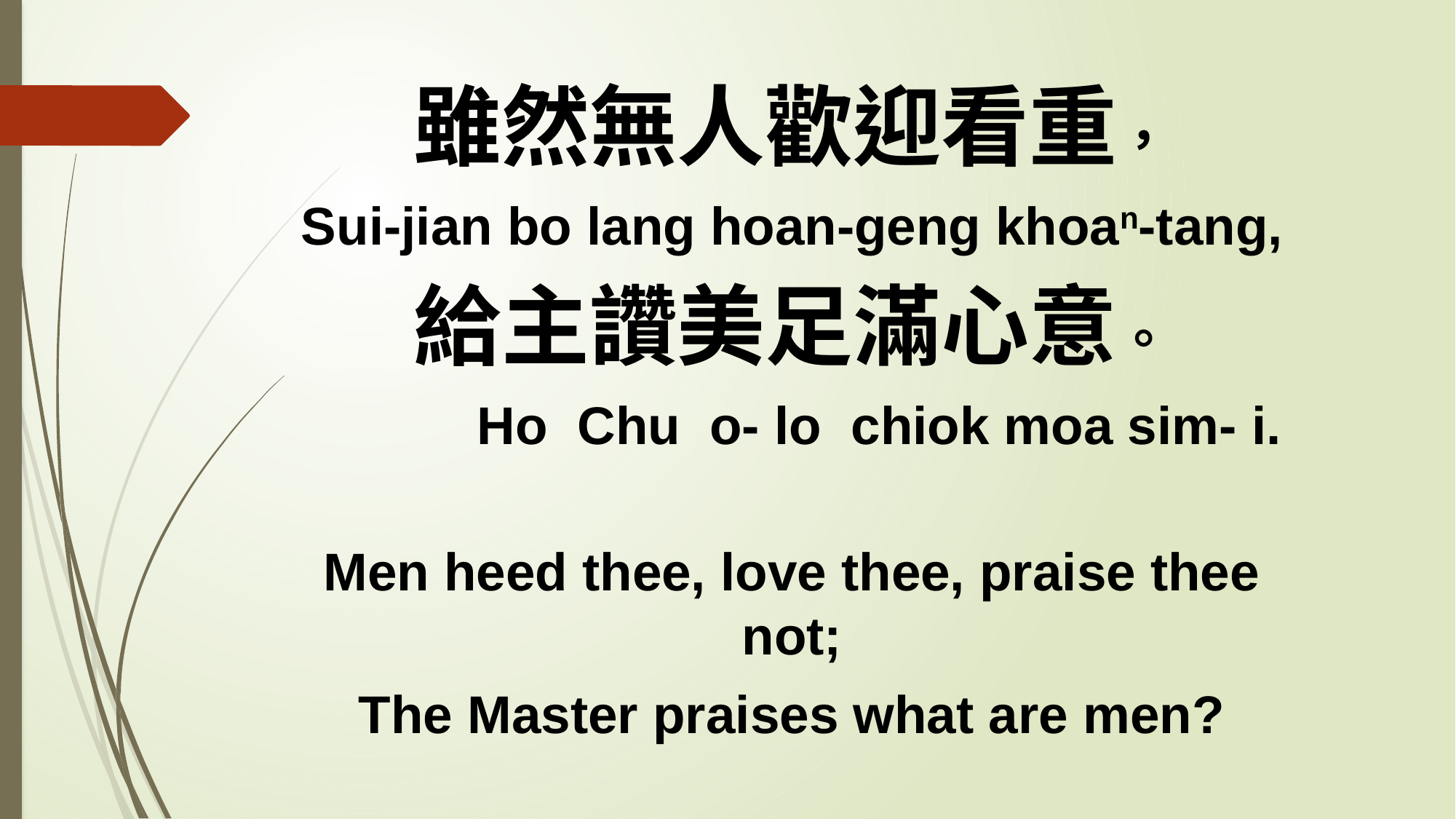

雖然無人歡迎看重，
Sui-jian bo lang hoan-geng khoan-tang,
給主讚美足滿心意。
              Ho  Chu  o- lo  chiok moa sim- i.

Men heed thee, love thee, praise thee not;
The Master praises what are men?